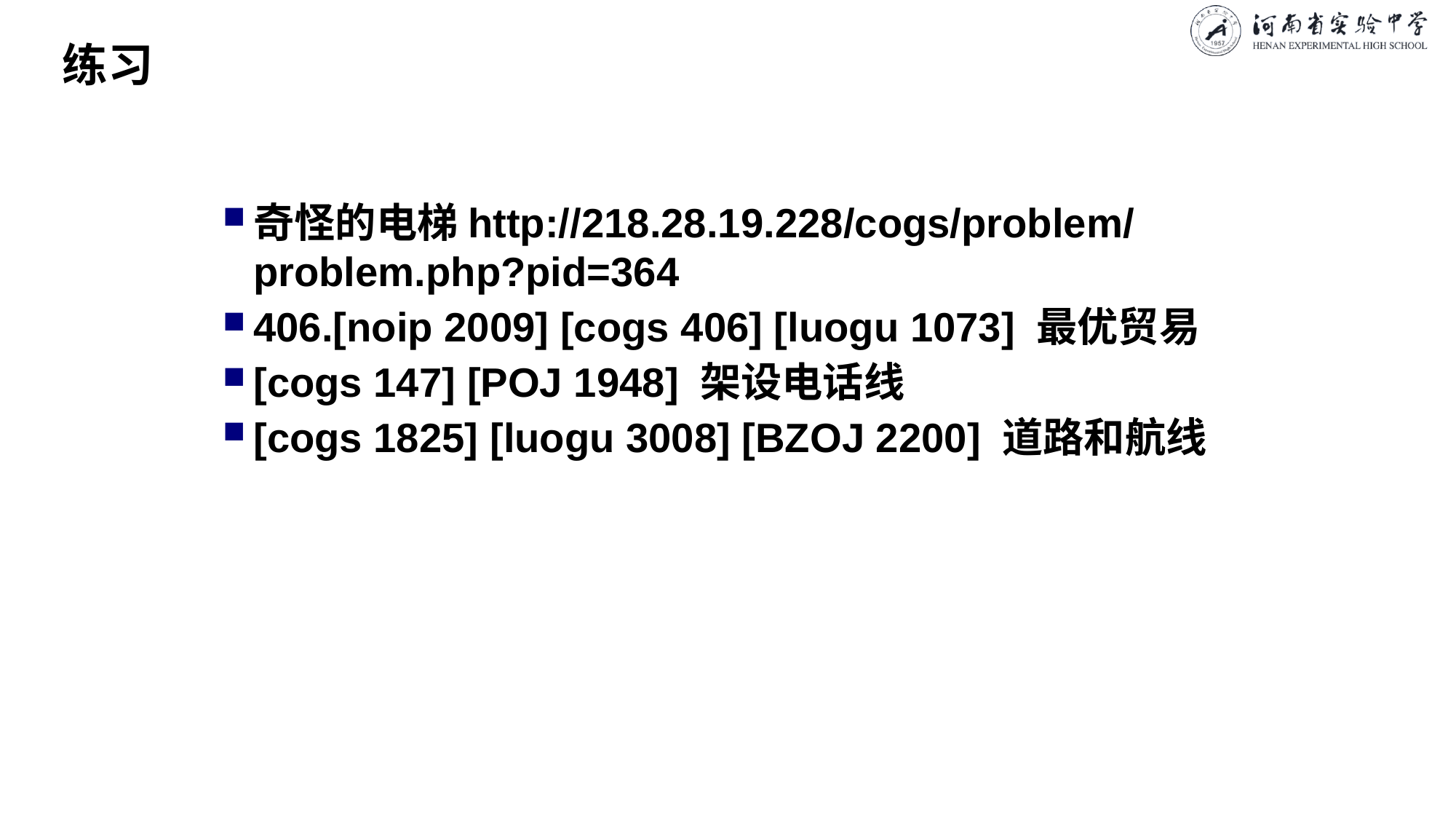

# 练习
奇怪的电梯http://218.28.19.228/cogs/problem/problem.php?pid=364
406.[noip 2009] [cogs 406] [luogu 1073] 最优贸易
[cogs 147] [POJ 1948] 架设电话线
[cogs 1825] [luogu 3008] [BZOJ 2200] 道路和航线